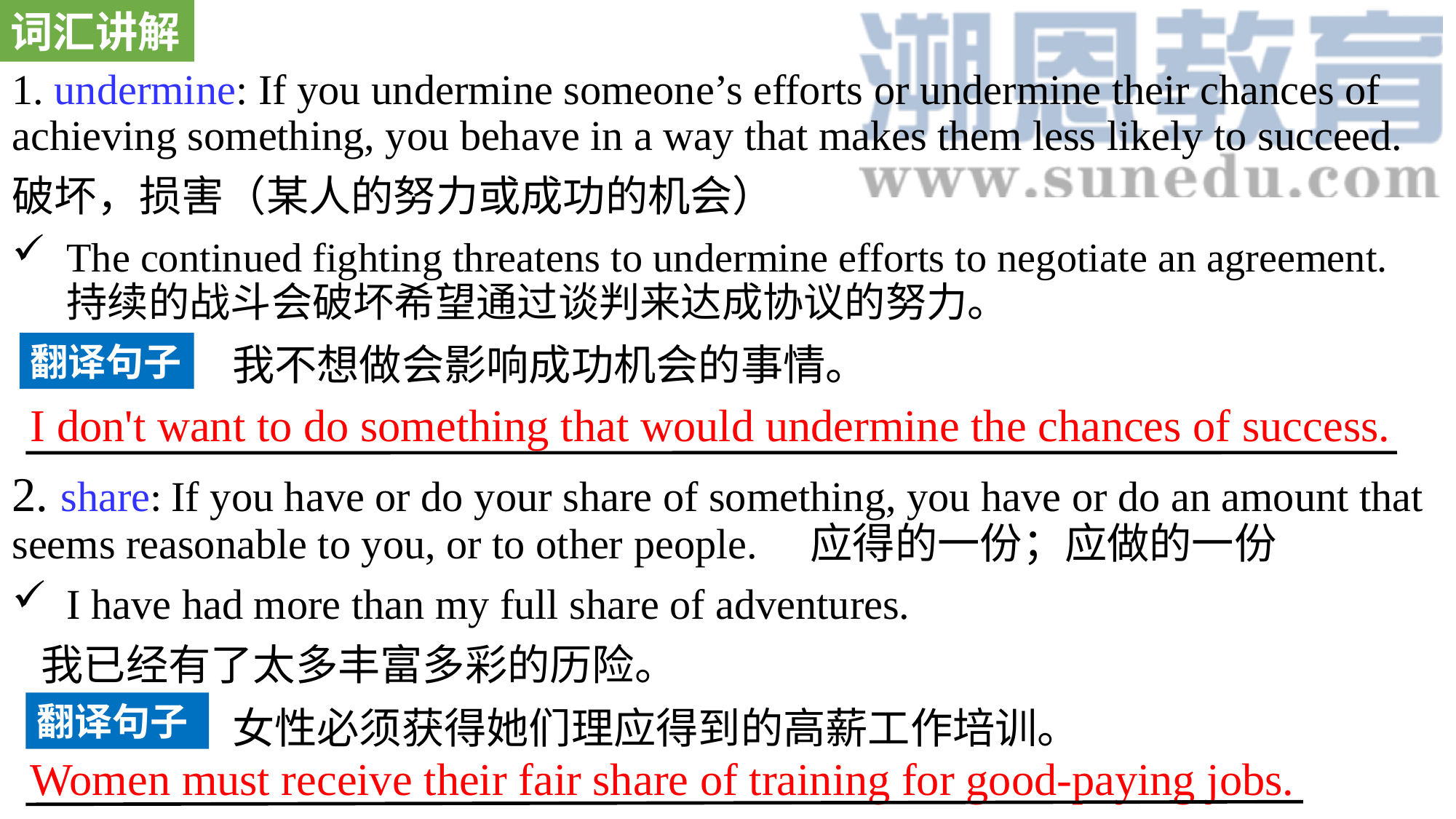

词汇讲解
1. undermine: If you undermine someone’s efforts or undermine their chances of achieving something, you behave in a way that makes them less likely to succeed.
破坏，损害（某人的努力或成功的机会）
The continued fighting threatens to undermine efforts to negotiate an agreement.    持续的战斗会破坏希望通过谈判来达成协议的努力。

2. share: If you have or do your share of something, you have or do an amount that seems reasonable to you, or to other people.    应得的一份；应做的一份
I have had more than my full share of adventures.
  我已经有了太多丰富多彩的历险。
翻译句子
我不想做会影响成功机会的事情。
I don't want to do something that would undermine the chances of success.
翻译句子
女性必须获得她们理应得到的高薪工作培训。
Women must receive their fair share of training for good-paying jobs.